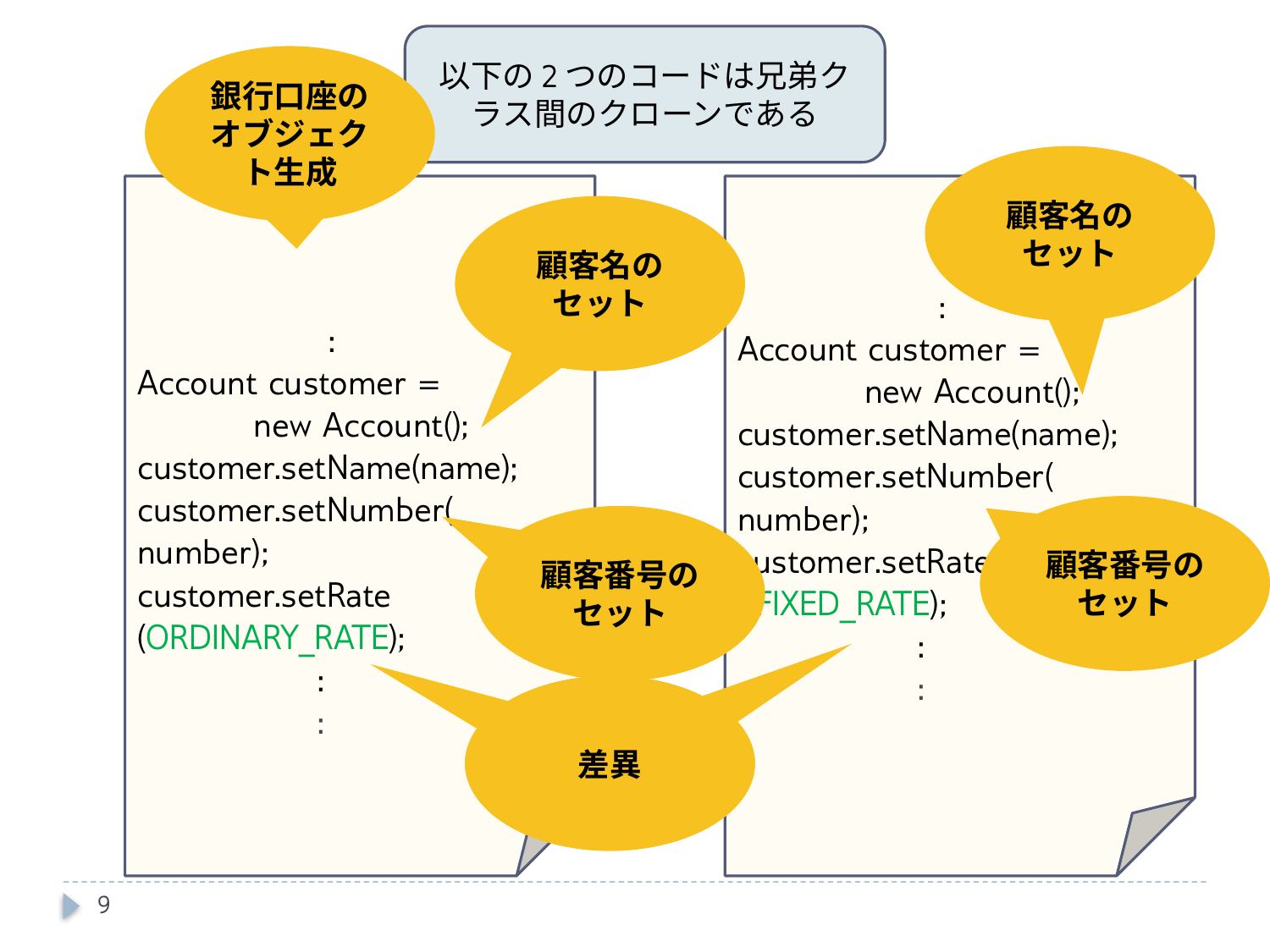

以下の2つのコードは兄弟クラス間のクローンである
銀行口座のオブジェクト生成
顧客名のセット

                  :
Account customer =
           new Account();
customer.setName(name);
customer.setNumber(
number);
customer.setRate (ORDINARY_RATE);
	     :
	     :

                   :
Account customer =
            new Account();
customer.setName(name);
customer.setNumber(
number);
customer.setRate ( FIXED_RATE);
	     :
	     :

顧客名のセット
顧客番号のセット
顧客番号のセット

差異
9